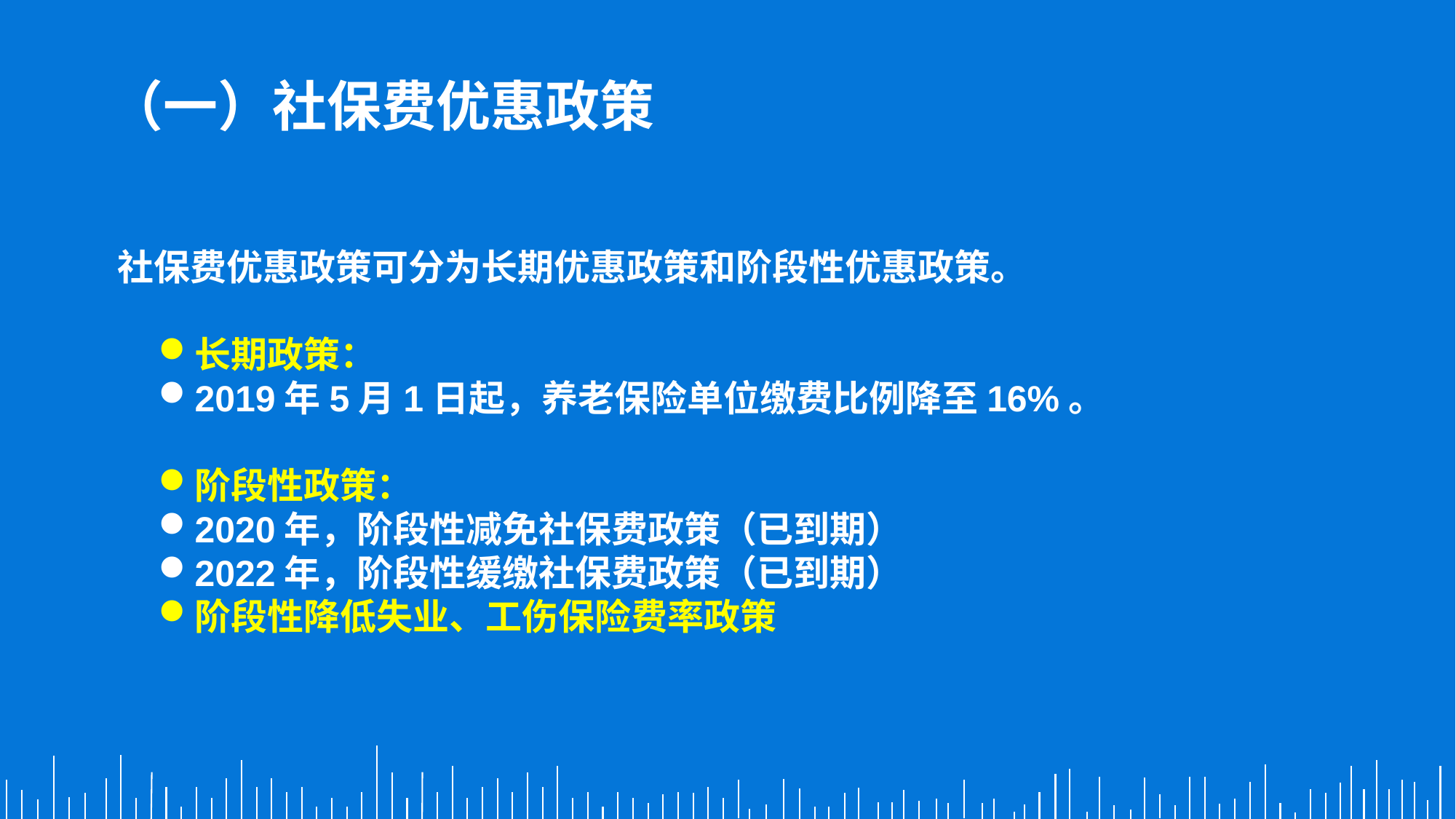

（一）社保费优惠政策
社保费优惠政策可分为长期优惠政策和阶段性优惠政策。

长期政策：
2019年5月1日起，养老保险单位缴费比例降至16%。

阶段性政策：
2020年，阶段性减免社保费政策（已到期）
2022年，阶段性缓缴社保费政策（已到期）
阶段性降低失业、工伤保险费率政策